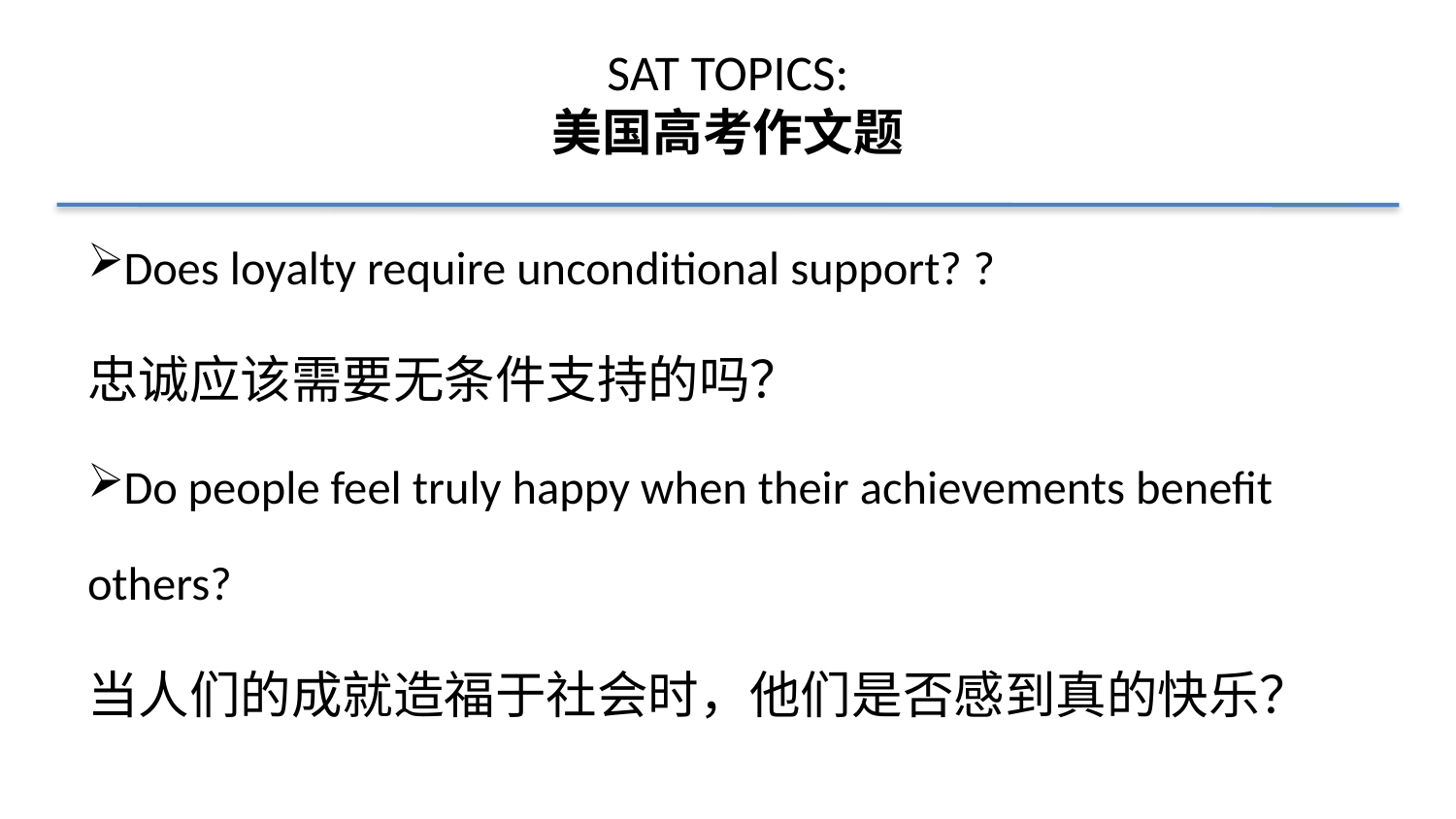

# SAT TOPICS: 美国高考作文题
Does loyalty require unconditional support? ?
忠诚应该需要无条件支持的吗？
Do people feel truly happy when their achievements benefit others?
当人们的成就造福于社会时，他们是否感到真的快乐？